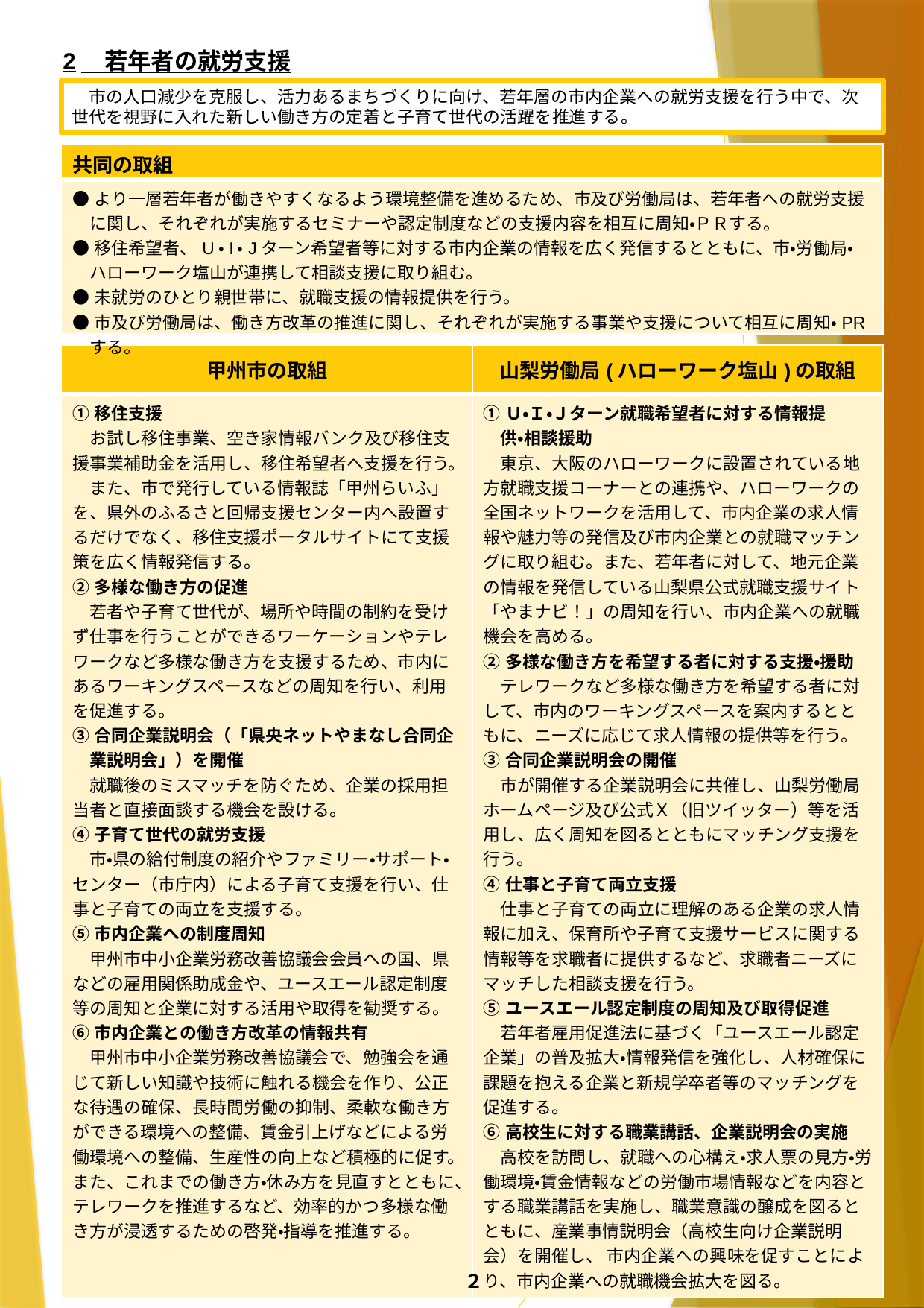

2　若年者の就労支援
　市の人口減少を克服し、活力あるまちづくりに向け、若年層の市内企業への就労支援を行う中で、次世代を視野に入れた新しい働き方の定着と子育て世代の活躍を推進する。
| 共同の取組 |
| --- |
| ●より一層若年者が働きやすくなるよう環境整備を進めるため、市及び労働局は、若年者への就労支援 　に関し、それぞれが実施するセミナーや認定制度などの支援内容を相互に周知・ＰＲする。 ●移住希望者、U・I・Jターン希望者等に対する市内企業の情報を広く発信するとともに、市・労働局・ 　ハローワーク塩山が連携して相談支援に取り組む。 ●未就労のひとり親世帯に、就職支援の情報提供を行う。 ●市及び労働局は、働き方改革の推進に関し、それぞれが実施する事業や支援について相互に周知・PR 　する。 |
| 甲州市の取組 | 山梨労働局(ハローワーク塩山)の取組 |
| --- | --- |
| ①移住支援 　お試し移住事業、空き家情報バンク及び移住支援事業補助金を活用し、移住希望者へ支援を行う。 　また、市で発行している情報誌「甲州らいふ」を、県外のふるさと回帰支援センター内へ設置するだけでなく、移住支援ポータルサイトにて支援策を広く情報発信する。 ②多様な働き方の促進 　若者や子育て世代が、場所や時間の制約を受けず仕事を行うことができるワーケーションやテレワークなど多様な働き方を支援するため、市内にあるワーキングスペースなどの周知を行い、利用を促進する。 ③合同企業説明会（「県央ネットやまなし合同企 　業説明会」）を開催 　就職後のミスマッチを防ぐため、企業の採用担当者と直接面談する機会を設ける。 ④子育て世代の就労支援 　市・県の給付制度の紹介やファミリー・サポート・センター（市庁内）による子育て支援を行い、仕事と子育ての両立を支援する。 ⑤市内企業への制度周知 　甲州市中小企業労務改善協議会会員への国、県などの雇用関係助成金や、ユースエール認定制度等の周知と企業に対する活用や取得を勧奨する。 ⑥市内企業との働き方改革の情報共有 　甲州市中小企業労務改善協議会で、勉強会を通じて新しい知識や技術に触れる機会を作り、公正な待遇の確保、長時間労働の抑制、柔軟な働き方ができる環境への整備、賃金引上げなどによる労働環境への整備、生産性の向上など積極的に促す。また、これまでの働き方・休み方を見直すとともに、テレワークを推進するなど、効率的かつ多様な働き方が浸透するための啓発・指導を推進する。 | ➀Ｕ・Ｉ・Ｊターン就職希望者に対する情報提 　供・相談援助 　東京、大阪のハローワークに設置されている地方就職支援コーナーとの連携や、ハローワークの全国ネットワークを活用して、市内企業の求人情報や魅力等の発信及び市内企業との就職マッチングに取り組む。また、若年者に対して、地元企業の情報を発信している山梨県公式就職支援サイト「やまナビ！」の周知を行い、市内企業への就職機会を高める。 ➁多様な働き方を希望する者に対する支援・援助 　テレワークなど多様な働き方を希望する者に対して、市内のワーキングスペースを案内するとともに、ニーズに応じて求人情報の提供等を行う。 ➂合同企業説明会の開催 　市が開催する企業説明会に共催し、山梨労働局ホームページ及び公式Ｘ（旧ツイッター）等を活用し、広く周知を図るとともにマッチング支援を行う。 ④仕事と子育て両立支援 　仕事と子育ての両立に理解のある企業の求人情報に加え、保育所や子育て支援サービスに関する情報等を求職者に提供するなど、求職者ニーズにマッチした相談支援を行う。 ⑤ユースエール認定制度の周知及び取得促進 　若年者雇用促進法に基づく「ユースエール認定企業」の普及拡大・情報発信を強化し、人材確保に課題を抱える企業と新規学卒者等のマッチングを促進する。 ⑥高校生に対する職業講話、企業説明会の実施 　高校を訪問し、就職への心構え・求人票の見方・労働環境・賃金情報などの労働市場情報などを内容とする職業講話を実施し、職業意識の醸成を図るとともに、産業事情説明会（高校生向け企業説明会）を開催し、 市内企業への興味を促すことにより、市内企業への就職機会拡大を図る。 |
２